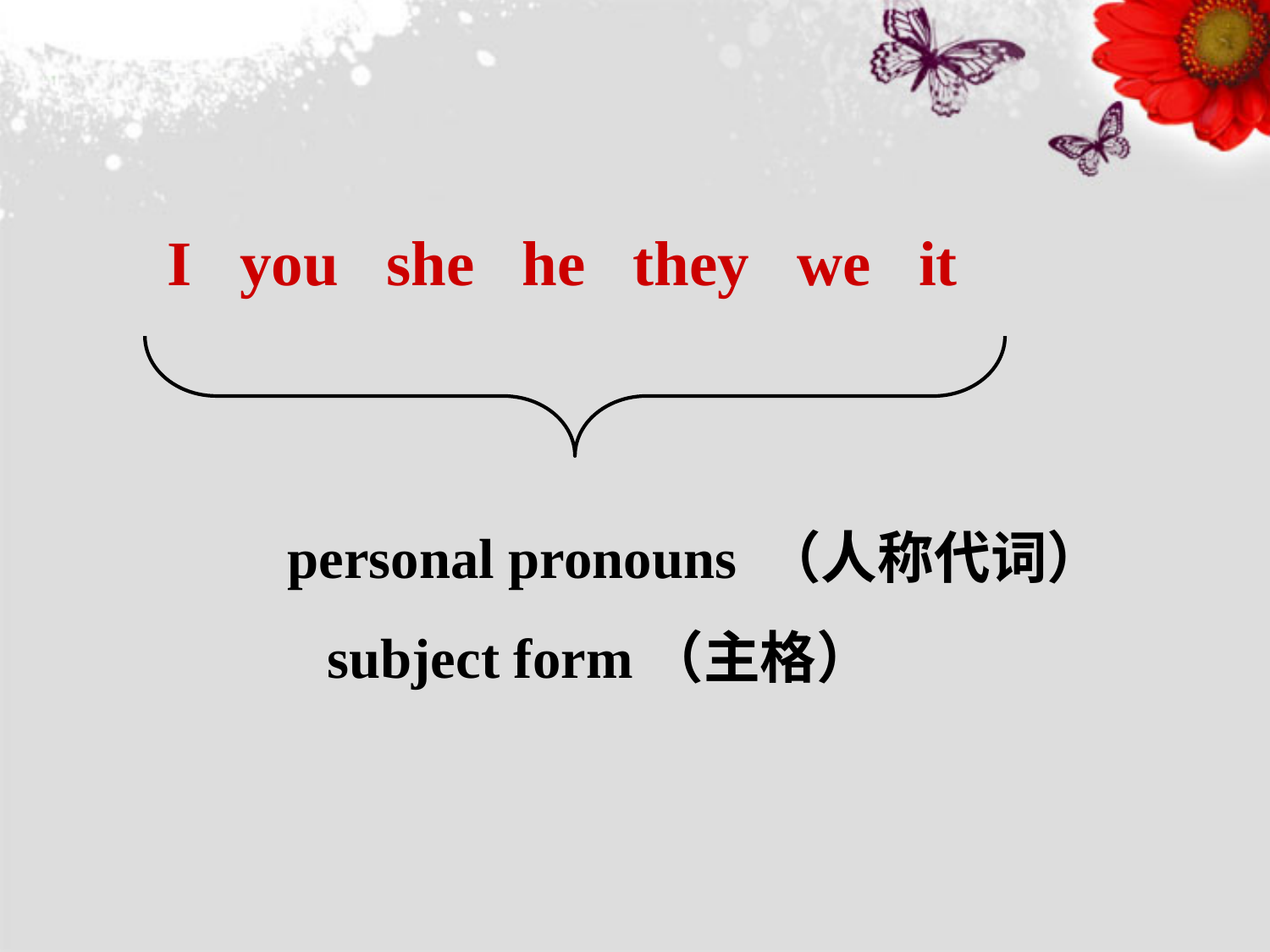

I   you   she   he   they   we   it
personal pronouns （人称代词）
subject form（主格）